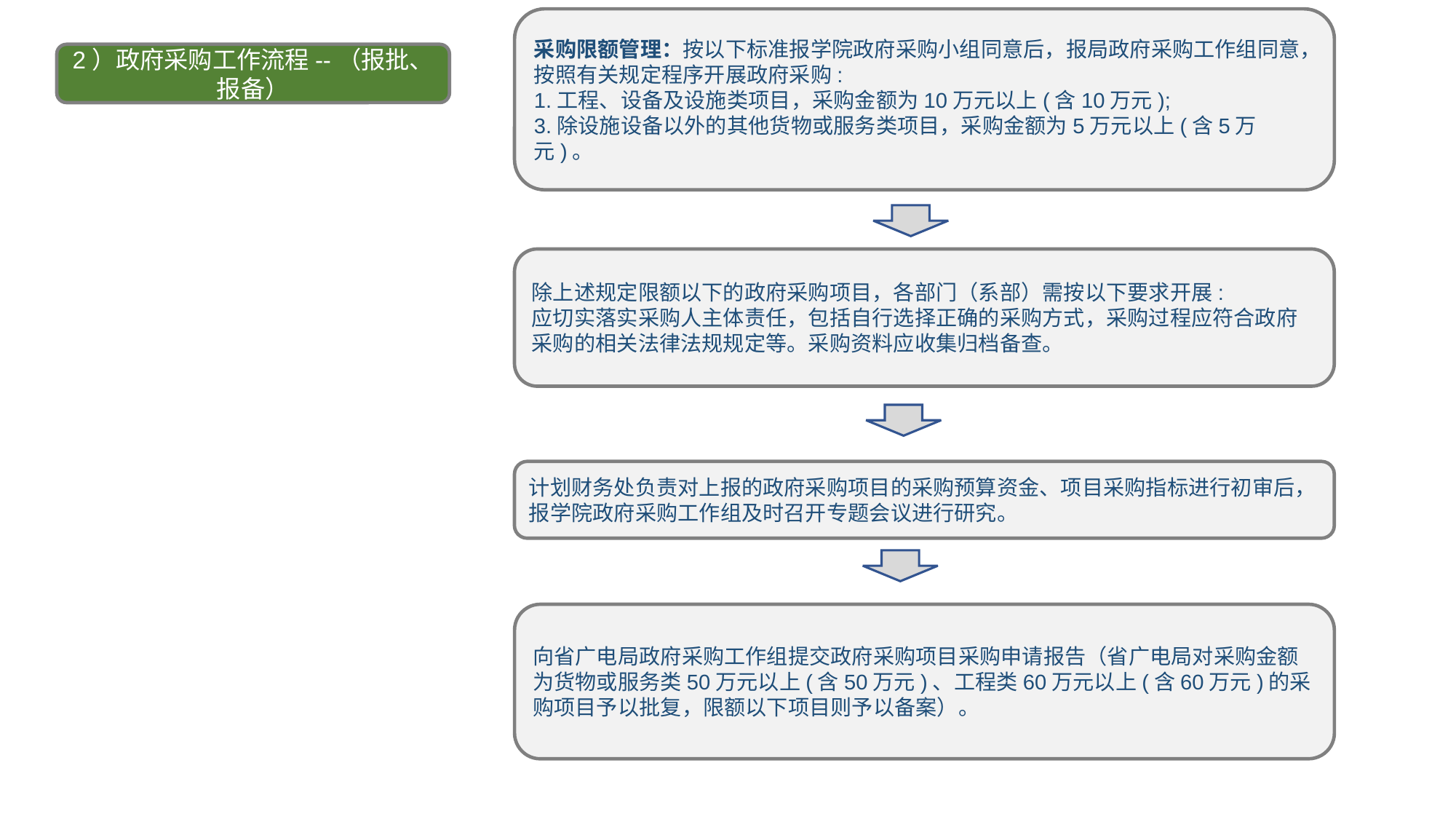

采购限额管理：按以下标准报学院政府采购小组同意后，报局政府采购工作组同意，按照有关规定程序开展政府采购:
1.工程、设备及设施类项目，采购金额为10万元以上(含10万元);
3.除设施设备以外的其他货物或服务类项目，采购金额为5万元以上(含5万元)。
2）政府采购工作流程--（报批、报备）

除上述规定限额以下的政府采购项目，各部门（系部）需按以下要求开展:
应切实落实采购人主体责任，包括自行选择正确的采购方式，采购过程应符合政府采购的相关法律法规规定等。采购资料应收集归档备查。

计划财务处负责对上报的政府采购项目的采购预算资金、项目采购指标进行初审后，报学院政府采购工作组及时召开专题会议进行研究。

向省广电局政府采购工作组提交政府采购项目采购申请报告（省广电局对采购金额为货物或服务类50万元以上(含50万元)、工程类60万元以上(含60万元)的采购项目予以批复，限额以下项目则予以备案）。